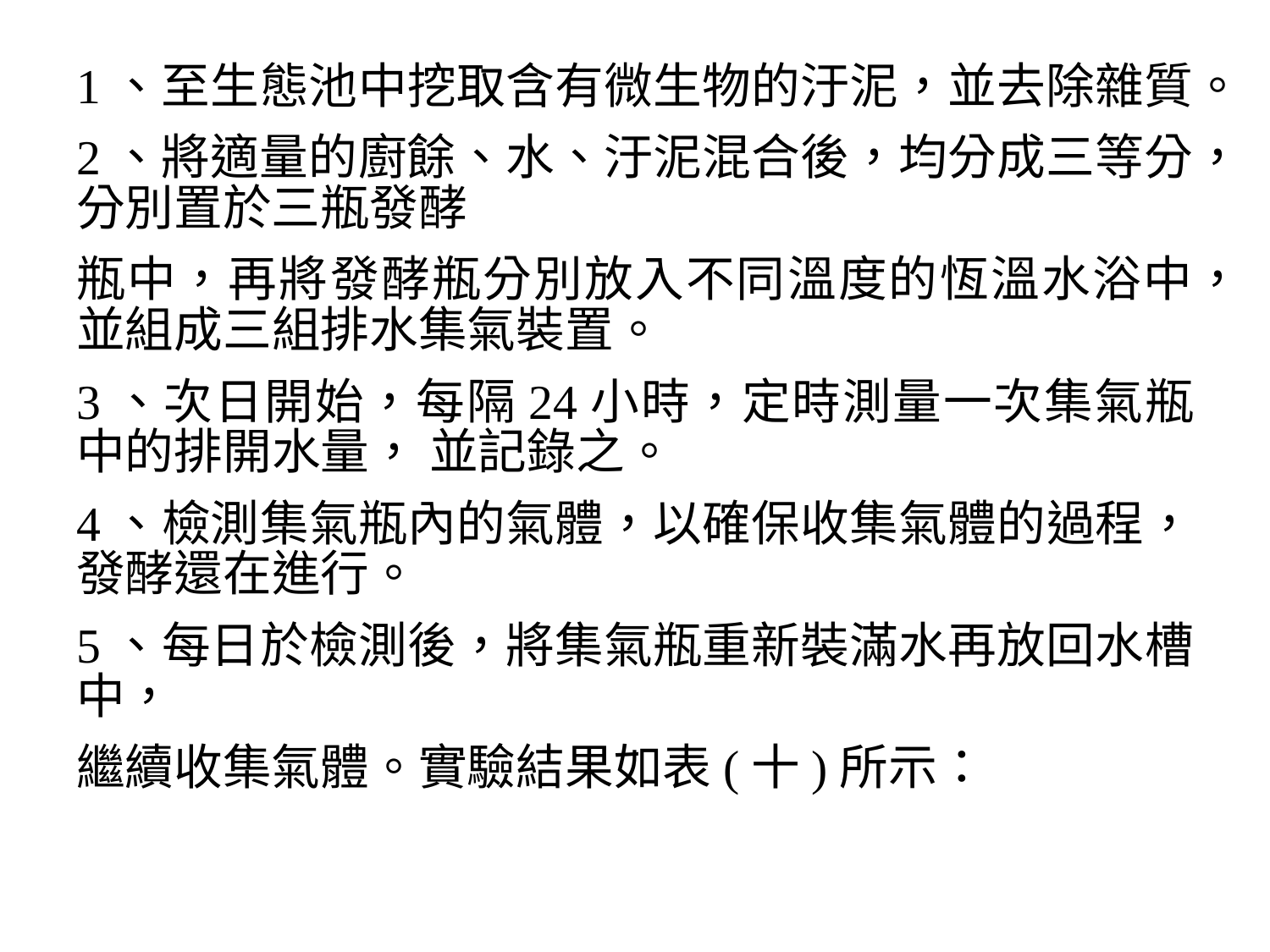

1、至生態池中挖取含有微生物的汙泥，並去除雜質。
2、將適量的廚餘、水、汙泥混合後，均分成三等分，分別置於三瓶發酵
瓶中，再將發酵瓶分別放入不同溫度的恆溫水浴中，並組成三組排水集氣裝置。
3、次日開始，每隔24小時，定時測量一次集氣瓶中的排開水量， 並記錄之。
4、檢測集氣瓶內的氣體，以確保收集氣體的過程，發酵還在進行。
5、每日於檢測後，將集氣瓶重新裝滿水再放回水槽中，
繼續收集氣體。實驗結果如表(十)所示：